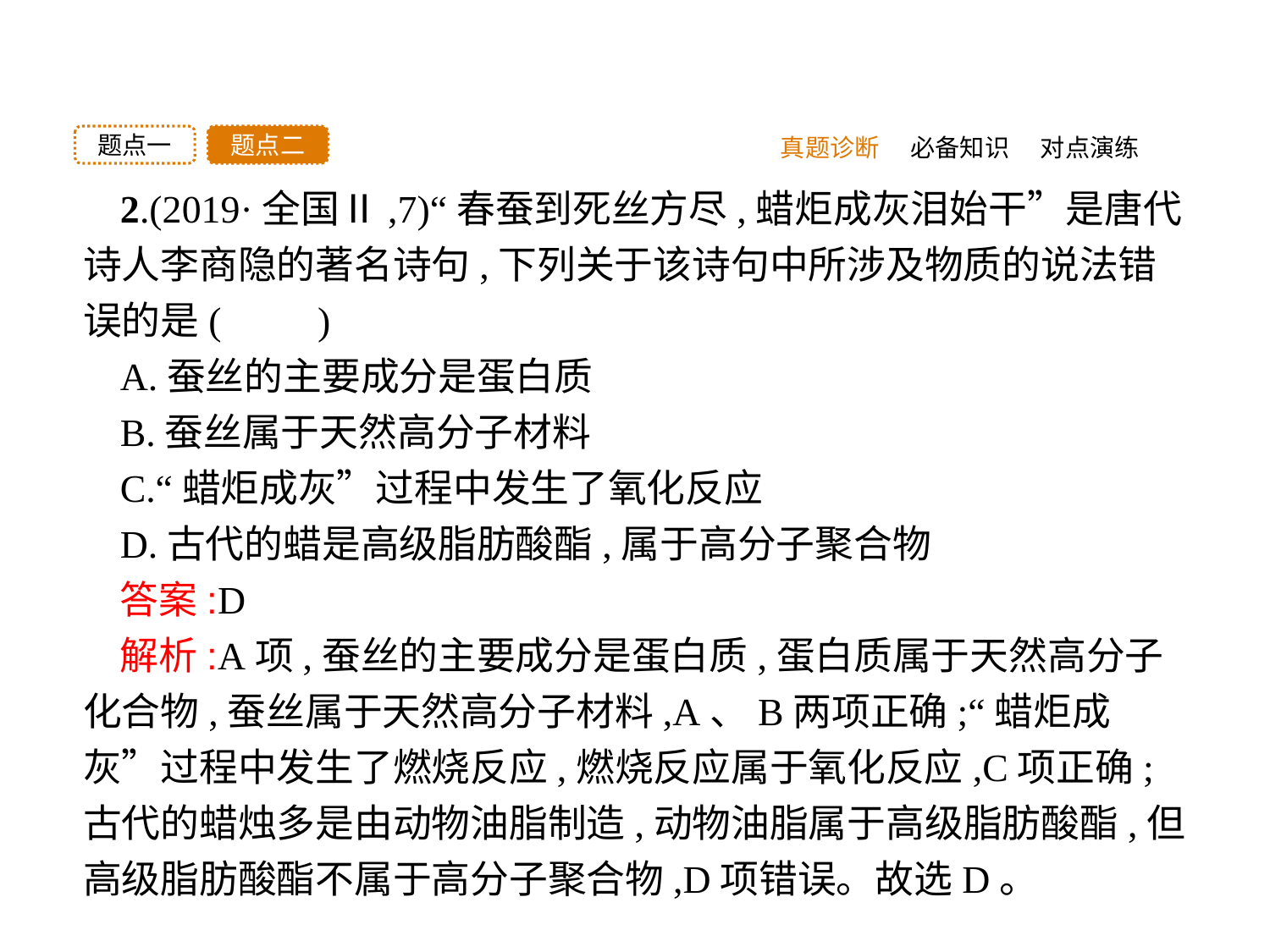

题点二
题点一
真题诊断
必备知识
对点演练
2.(2019·全国Ⅱ,7)“春蚕到死丝方尽,蜡炬成灰泪始干”是唐代诗人李商隐的著名诗句,下列关于该诗句中所涉及物质的说法错误的是(　　)
A.蚕丝的主要成分是蛋白质
B.蚕丝属于天然高分子材料
C.“蜡炬成灰”过程中发生了氧化反应
D.古代的蜡是高级脂肪酸酯,属于高分子聚合物
答案:D
解析:A项,蚕丝的主要成分是蛋白质,蛋白质属于天然高分子化合物,蚕丝属于天然高分子材料,A、B两项正确;“蜡炬成灰”过程中发生了燃烧反应,燃烧反应属于氧化反应,C项正确;古代的蜡烛多是由动物油脂制造,动物油脂属于高级脂肪酸酯,但高级脂肪酸酯不属于高分子聚合物,D项错误。故选D。